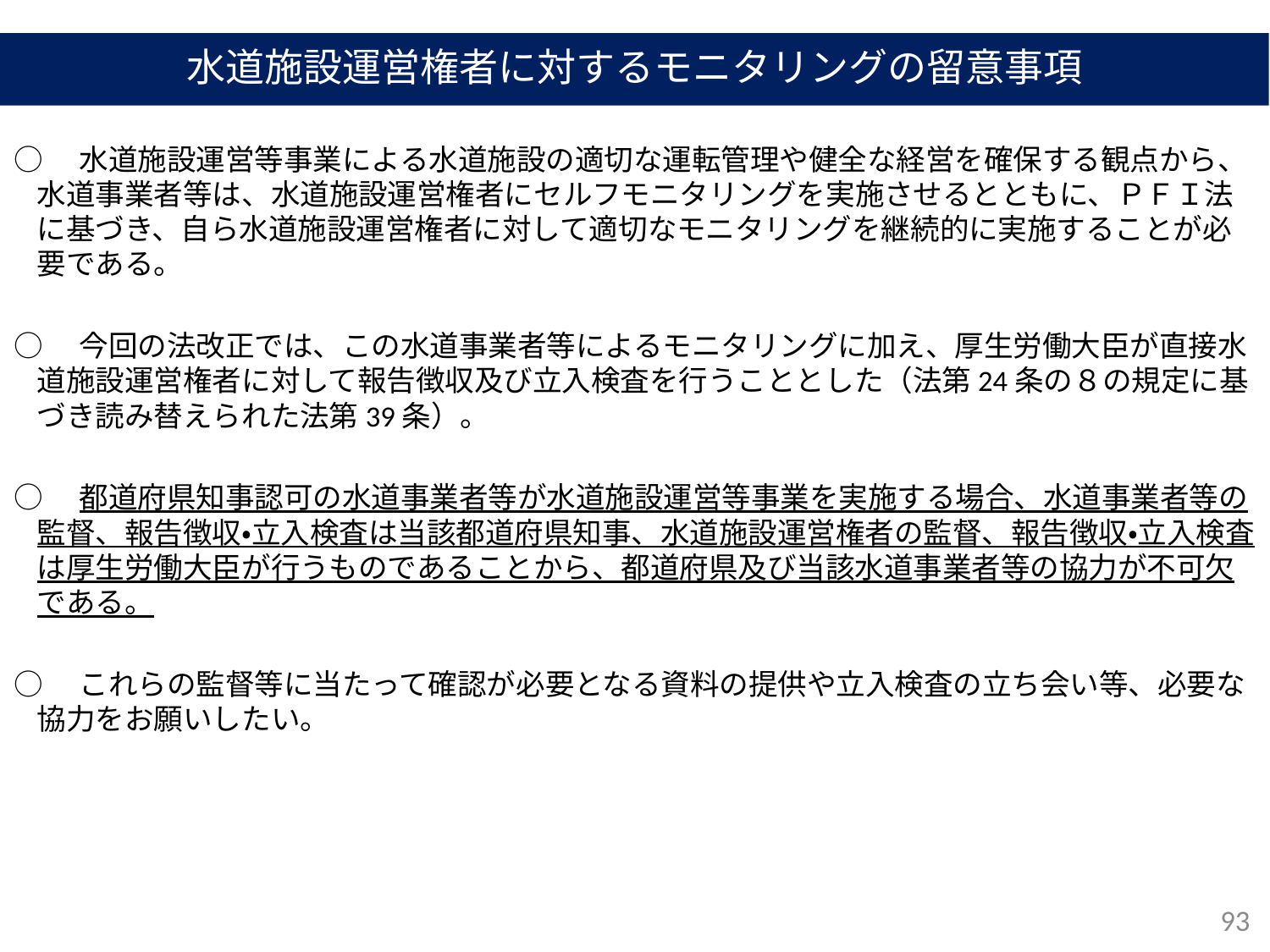

水道施設運営権者に対するモニタリングの留意事項
○　水道施設運営等事業による水道施設の適切な運転管理や健全な経営を確保する観点から、水道事業者等は、水道施設運営権者にセルフモニタリングを実施させるとともに、ＰＦＩ法に基づき、自ら水道施設運営権者に対して適切なモニタリングを継続的に実施することが必要である。

○　今回の法改正では、この水道事業者等によるモニタリングに加え、厚生労働大臣が直接水道施設運営権者に対して報告徴収及び立入検査を行うこととした（法第24条の８の規定に基づき読み替えられた法第39条）。

○　都道府県知事認可の水道事業者等が水道施設運営等事業を実施する場合、水道事業者等の監督、報告徴収・立入検査は当該都道府県知事、水道施設運営権者の監督、報告徴収・立入検査は厚生労働大臣が行うものであることから、都道府県及び当該水道事業者等の協力が不可欠である。

○　これらの監督等に当たって確認が必要となる資料の提供や立入検査の立ち会い等、必要な協力をお願いしたい。
93